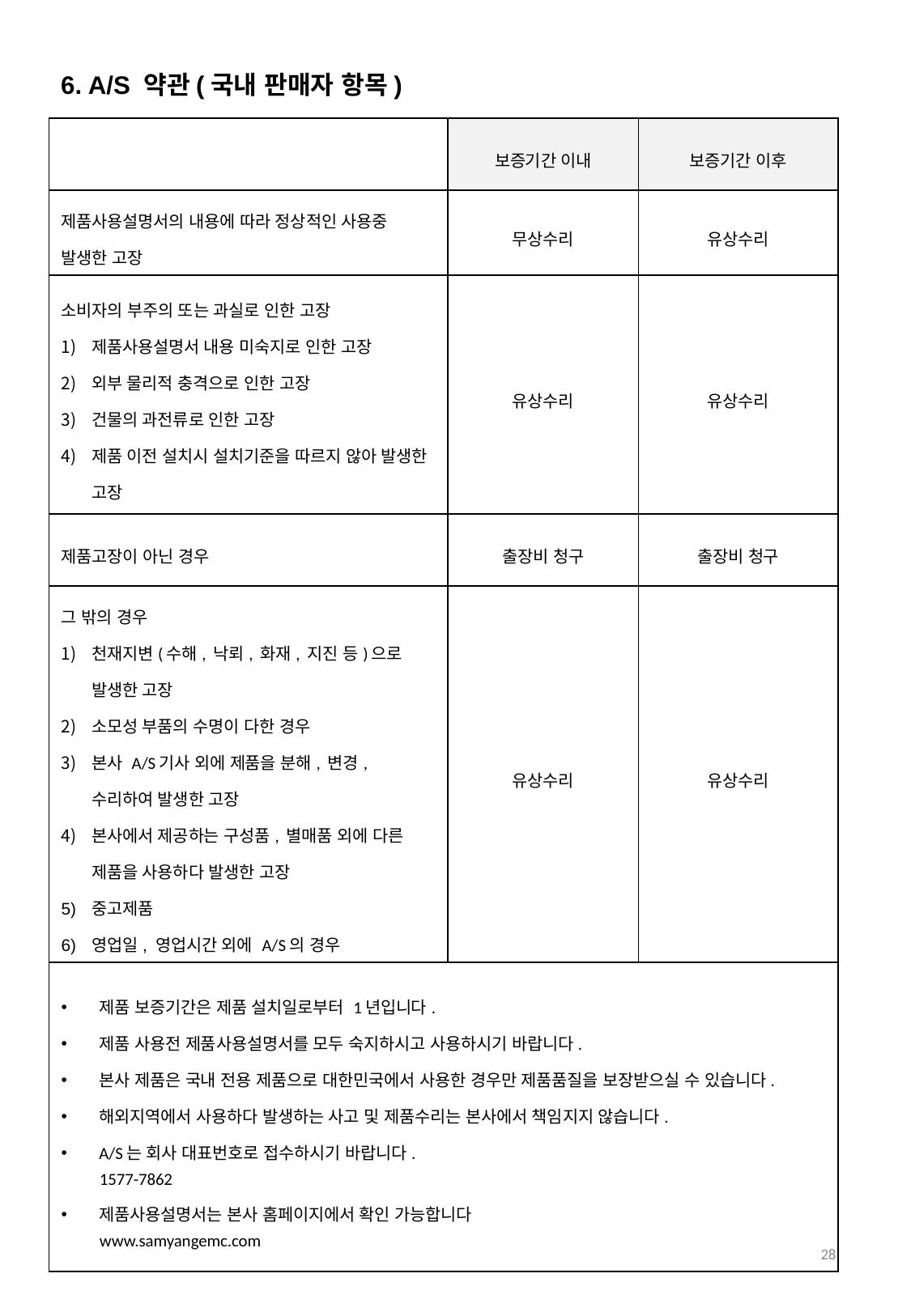

6. A/S 약관(국내 판매자 항목)
|  | 보증기간 이내 | 보증기간 이후 |
| --- | --- | --- |
| 제품사용설명서의 내용에 따라 정상적인 사용중 발생한 고장 | 무상수리 | 유상수리 |
| 소비자의 부주의 또는 과실로 인한 고장 제품사용설명서 내용 미숙지로 인한 고장 외부 물리적 충격으로 인한 고장 건물의 과전류로 인한 고장 제품 이전 설치시 설치기준을 따르지 않아 발생한 고장 | 유상수리 | 유상수리 |
| 제품고장이 아닌 경우 | 출장비 청구 | 출장비 청구 |
| 그 밖의 경우 천재지변(수해, 낙뢰, 화재, 지진 등)으로 발생한 고장 소모성 부품의 수명이 다한 경우 본사 A/S기사 외에 제품을 분해, 변경, 수리하여 발생한 고장 본사에서 제공하는 구성품, 별매품 외에 다른 제품을 사용하다 발생한 고장 중고제품 영업일, 영업시간 외에 A/S의 경우 | 유상수리 | 유상수리 |
| 제품 보증기간은 제품 설치일로부터 1년입니다. 제품 사용전 제품사용설명서를 모두 숙지하시고 사용하시기 바랍니다. 본사 제품은 국내 전용 제품으로 대한민국에서 사용한 경우만 제품품질을 보장받으실 수 있습니다. 해외지역에서 사용하다 발생하는 사고 및 제품수리는 본사에서 책임지지 않습니다. A/S는 회사 대표번호로 접수하시기 바랍니다. 1577-7862 제품사용설명서는 본사 홈페이지에서 확인 가능합니다 www.samyangemc.com |  |  |
28